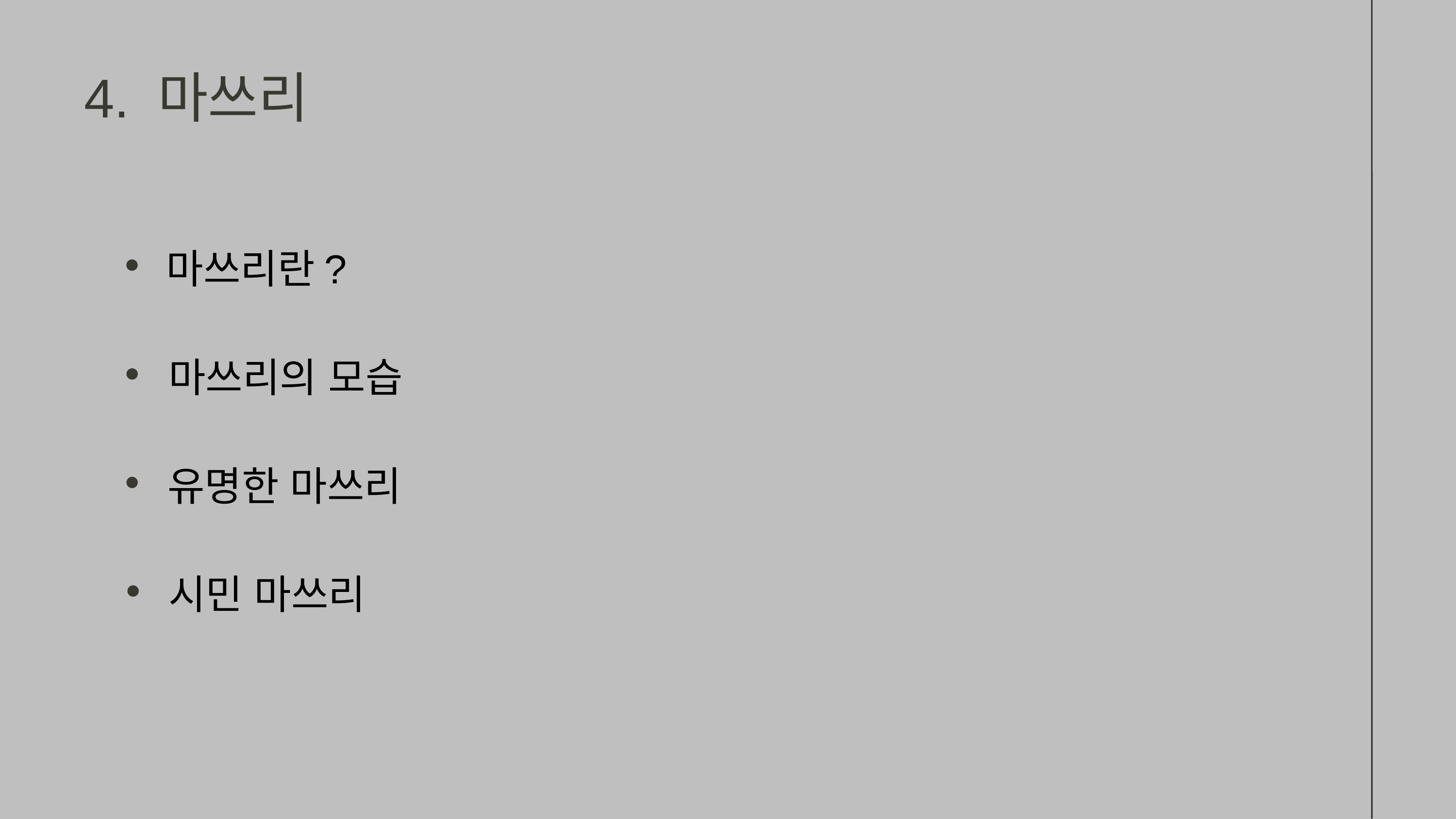

4. 마쓰리
 마쓰리란?

 마쓰리의 모습

 유명한 마쓰리

 시민 마쓰리